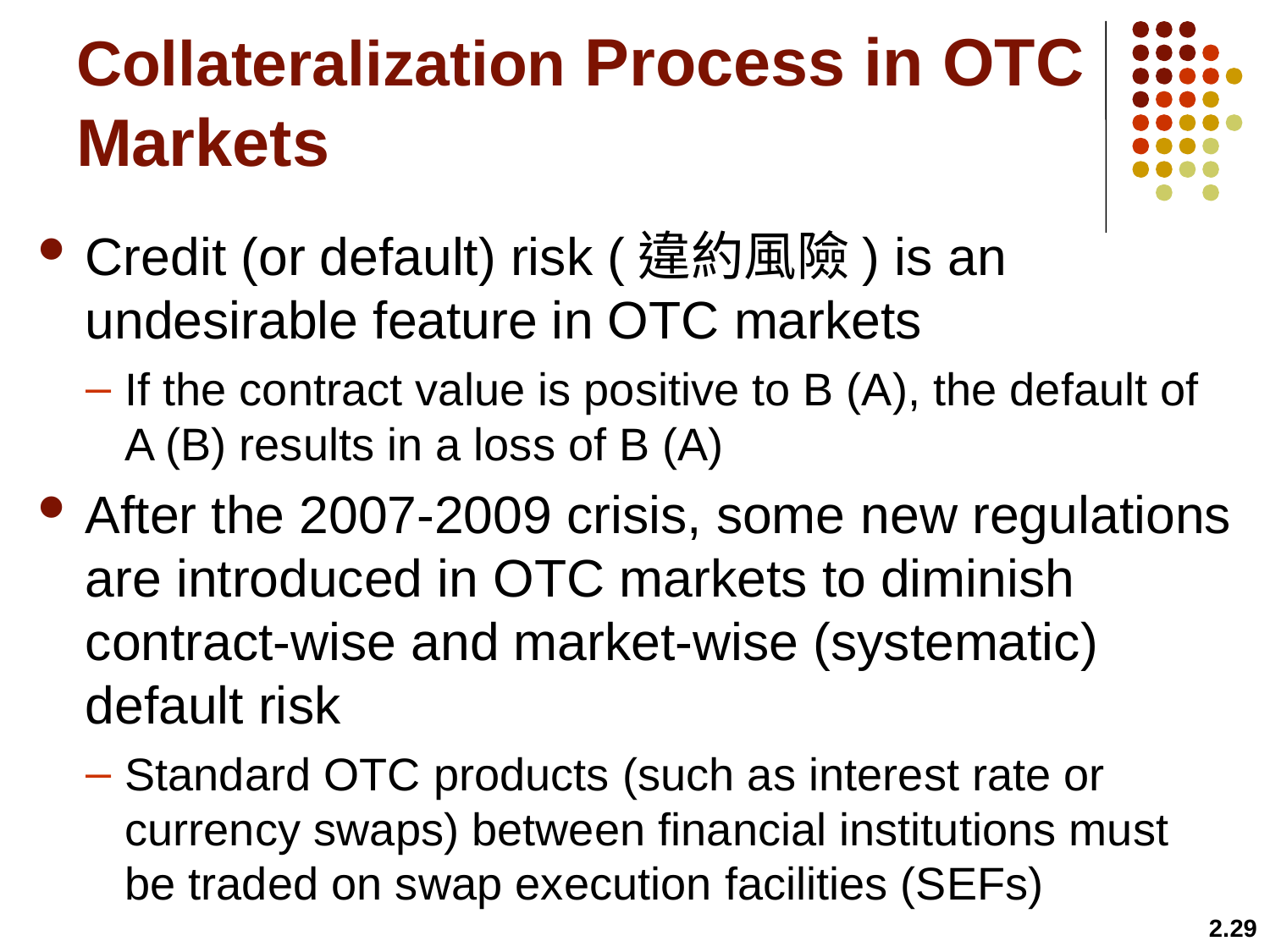

# Collateralization Process in OTC Markets
Credit (or default) risk (違約風險) is an undesirable feature in OTC markets
If the contract value is positive to B (A), the default of A (B) results in a loss of B (A)
After the 2007-2009 crisis, some new regulations are introduced in OTC markets to diminish contract-wise and market-wise (systematic) default risk
Standard OTC products (such as interest rate or currency swaps) between financial institutions must be traded on swap execution facilities (SEFs)
2.29